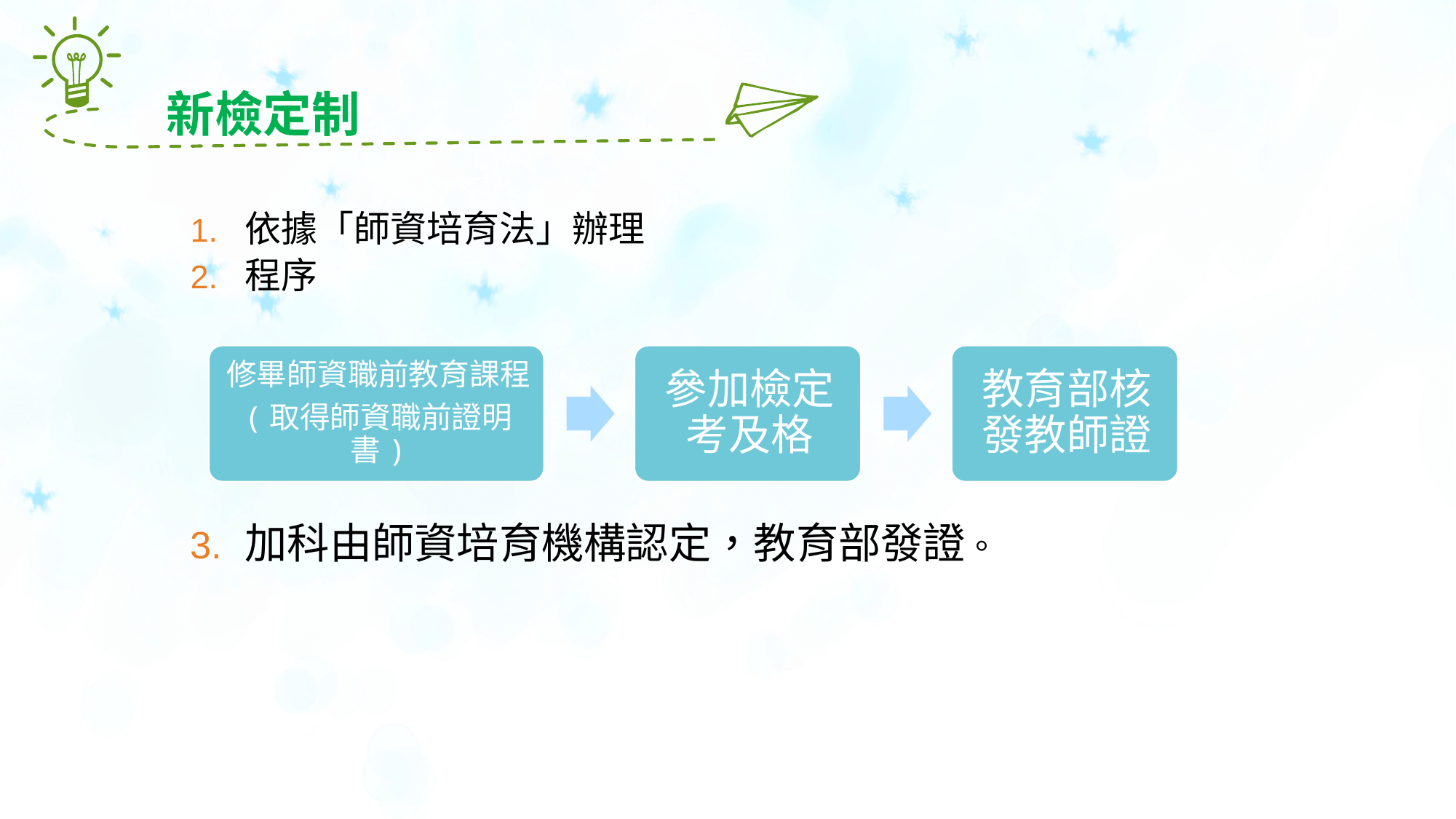

新檢定制
依據「師資培育法」辦理
程序

加科由師資培育機構認定，教育部發證。

修畢師資職前教育課程
(取得師資職前證明書)

參加檢定考及格

教育部核發教師證